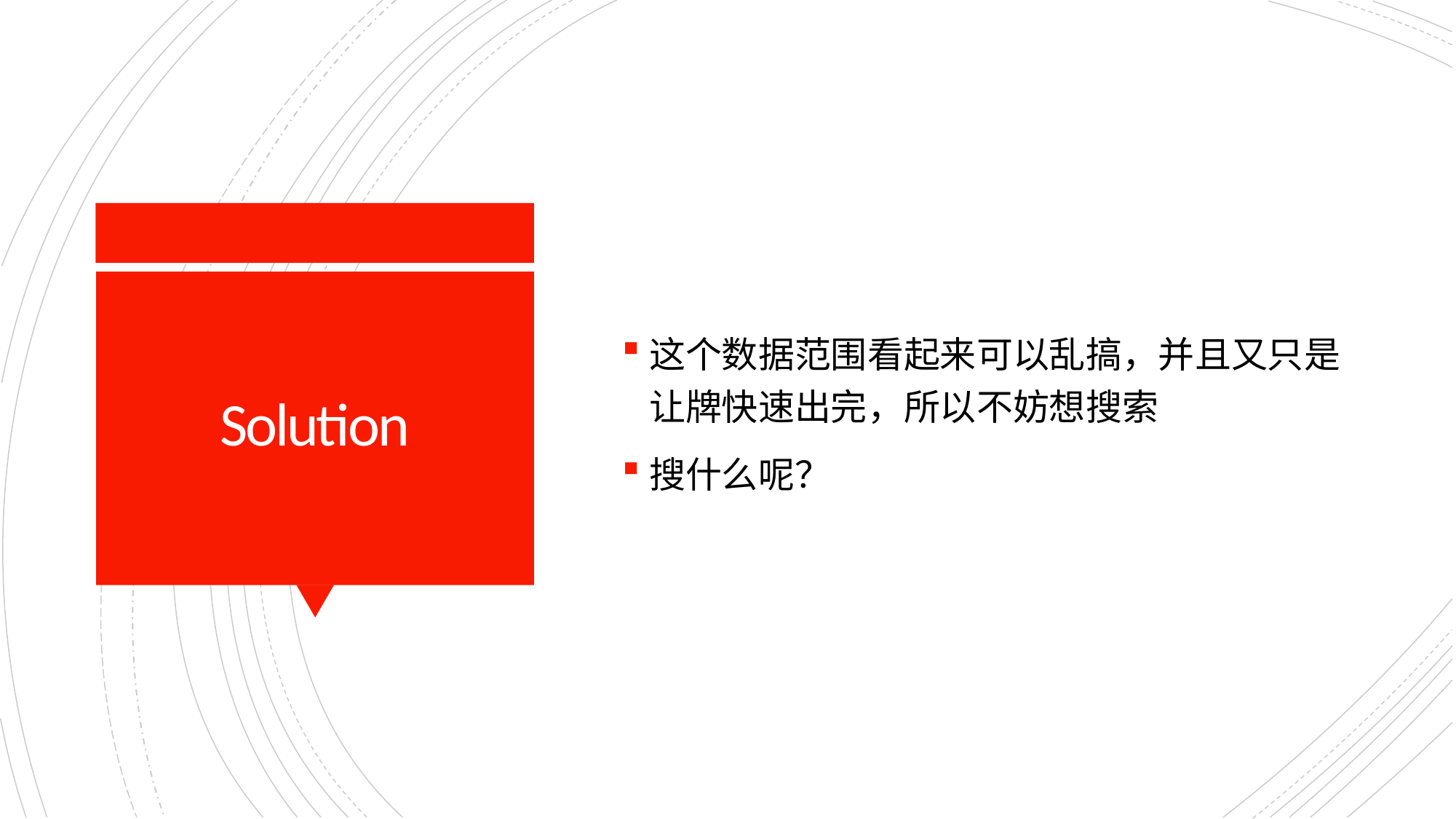

这个数据范围看起来可以乱搞，并且又只是让牌快速出完，所以不妨想搜索
搜什么呢？
# Solution